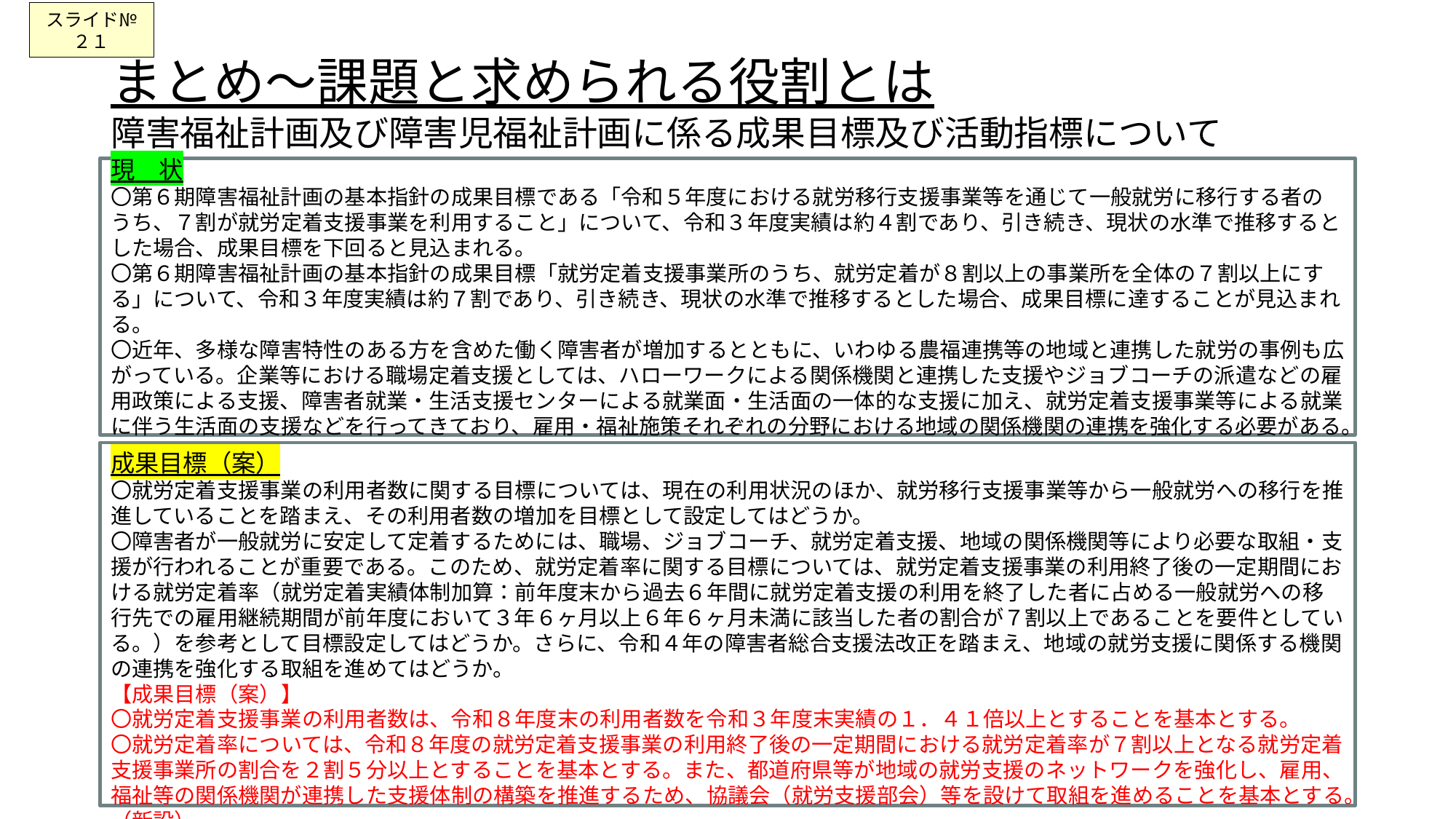

スライド№２１
# まとめ～課題と求められる役割とは 障害福祉計画及び障害児福祉計画に係る成果目標及び活動指標について
現　状
〇第６期障害福祉計画の基本指針の成果目標である「令和５年度における就労移行支援事業等を通じて一般就労に移行する者のうち、７割が就労定着支援事業を利用すること」について、令和３年度実績は約４割であり、引き続き、現状の水準で推移するとした場合、成果目標を下回ると見込まれる。
〇第６期障害福祉計画の基本指針の成果目標「就労定着支援事業所のうち、就労定着が８割以上の事業所を全体の７割以上にする」について、令和３年度実績は約７割であり、引き続き、現状の水準で推移するとした場合、成果目標に達することが見込まれる。
〇近年、多様な障害特性のある方を含めた働く障害者が増加するとともに、いわゆる農福連携等の地域と連携した就労の事例も広がっている。企業等における職場定着支援としては、ハローワークによる関係機関と連携した支援やジョブコーチの派遣などの雇用政策による支援、障害者就業・生活支援センターによる就業面・生活面の一体的な支援に加え、就労定着支援事業等による就業に伴う生活面の支援などを行ってきており、雇用・福祉施策それぞれの分野における地域の関係機関の連携を強化する必要がある。
成果目標（案）
〇就労定着支援事業の利用者数に関する目標については、現在の利用状況のほか、就労移行支援事業等から一般就労への移行を推進していることを踏まえ、その利用者数の増加を目標として設定してはどうか。
〇障害者が一般就労に安定して定着するためには、職場、ジョブコーチ、就労定着支援、地域の関係機関等により必要な取組・支援が行われることが重要である。このため、就労定着率に関する目標については、就労定着支援事業の利用終了後の一定期間における就労定着率（就労定着実績体制加算：前年度末から過去６年間に就労定着支援の利用を終了した者に占める一般就労への移行先での雇用継続期間が前年度において３年６ヶ月以上６年６ヶ月未満に該当した者の割合が７割以上であることを要件としている。）を参考として目標設定してはどうか。さらに、令和４年の障害者総合支援法改正を踏まえ、地域の就労支援に関係する機関の連携を強化する取組を進めてはどうか。
【成果目標（案）】
〇就労定着支援事業の利用者数は、令和８年度末の利用者数を令和３年度末実績の１．４１倍以上とすることを基本とする。
〇就労定着率については、令和８年度の就労定着支援事業の利用終了後の一定期間における就労定着率が７割以上となる就労定着支援事業所の割合を２割５分以上とすることを基本とする。また、都道府県等が地域の就労支援のネットワークを強化し、雇用、福祉等の関係機関が連携した支援体制の構築を推進するため、協議会（就労支援部会）等を設けて取組を進めることを基本とする。（新設）